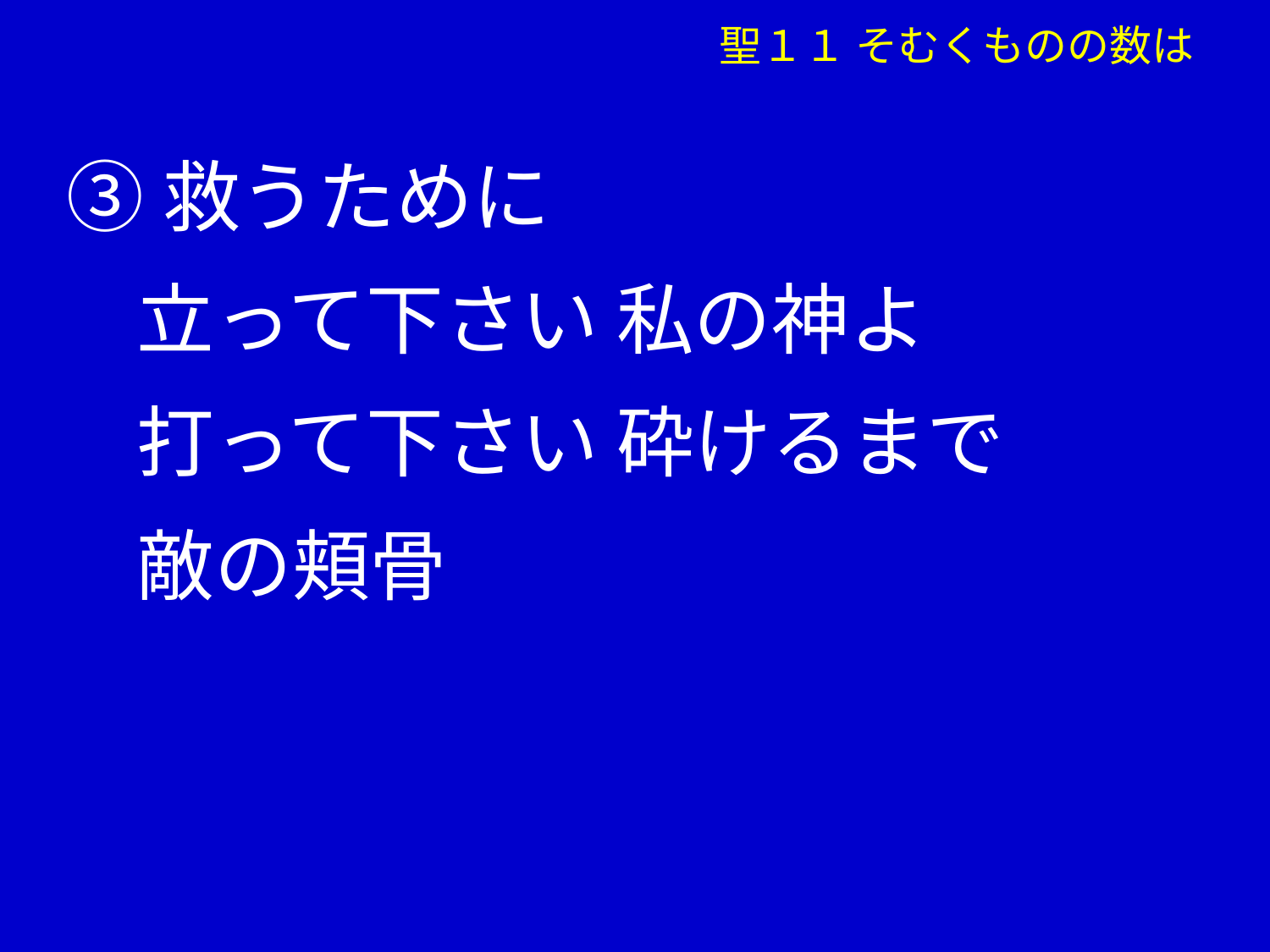

聖１１ そむくものの数は
③救うために
   立って下さい 私の神よ
   打って下さい 砕けるまで
   敵の頬骨